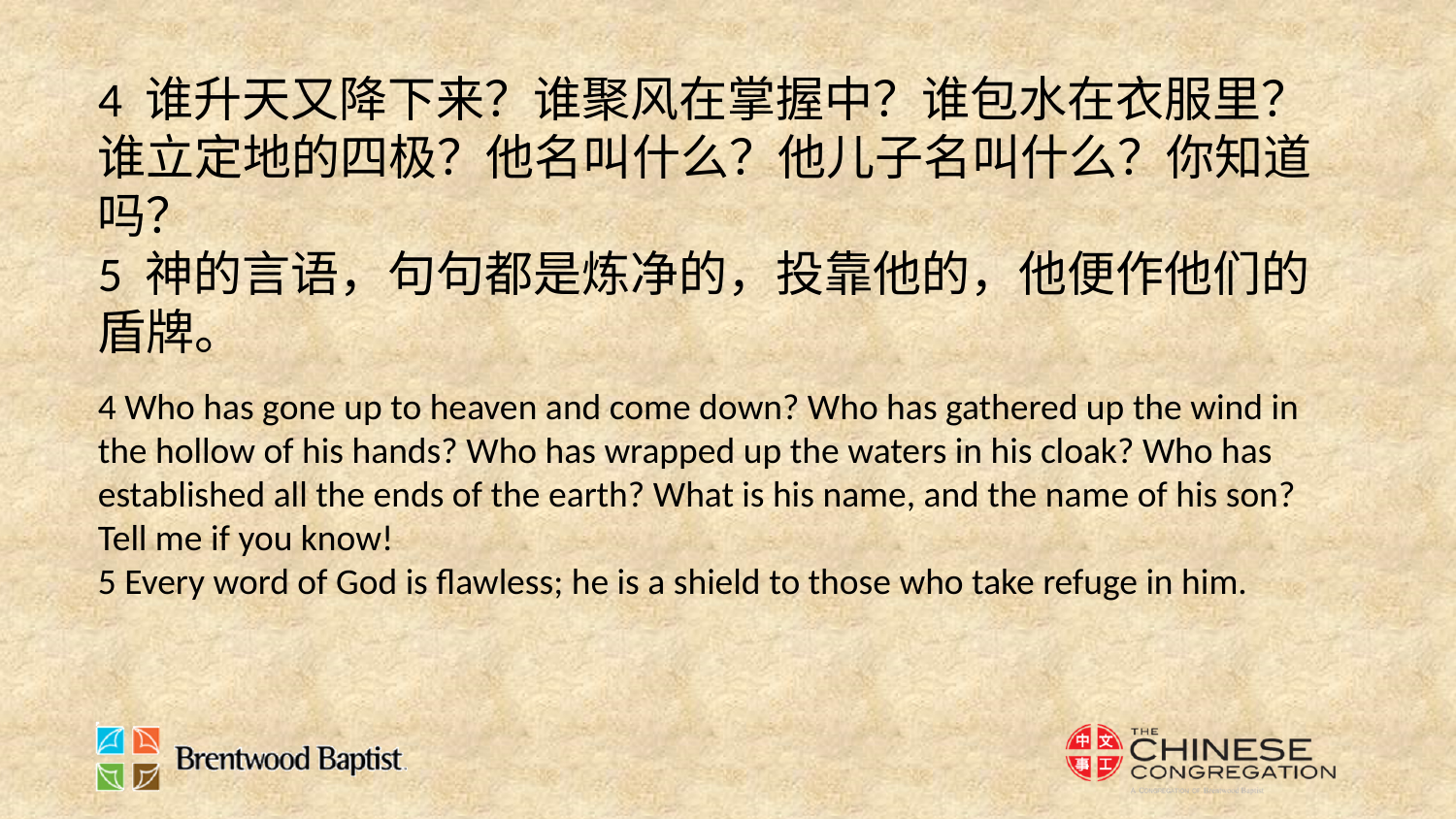

4 谁升天又降下来？谁聚风在掌握中？谁包水在衣服里？谁立定地的四极？他名叫什么？他儿子名叫什么？你知道吗？
5 神的言语，句句都是炼净的，投靠他的，他便作他们的盾牌。

4 Who has gone up to heaven and come down? Who has gathered up the wind in the hollow of his hands? Who has wrapped up the waters in his cloak? Who has established all the ends of the earth? What is his name, and the name of his son? Tell me if you know!
5 Every word of God is flawless; he is a shield to those who take refuge in him.